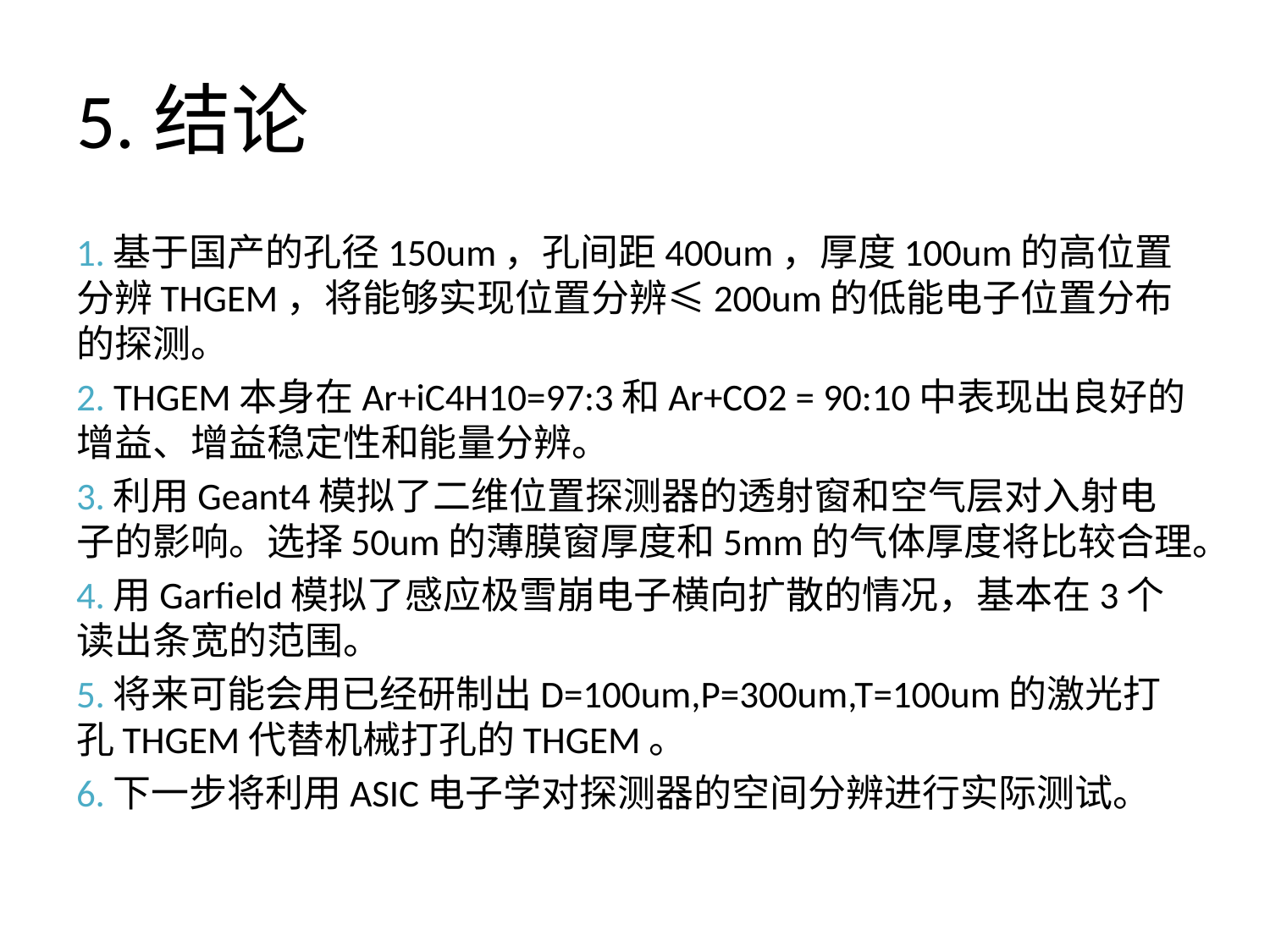

# 5.结论
1.基于国产的孔径150um，孔间距400um，厚度100um的高位置分辨THGEM，将能够实现位置分辨≤200um的低能电子位置分布的探测。
2. THGEM本身在Ar+iC4H10=97:3和Ar+CO2 = 90:10中表现出良好的增益、增益稳定性和能量分辨。
3.利用Geant4模拟了二维位置探测器的透射窗和空气层对入射电子的影响。选择50um的薄膜窗厚度和5mm的气体厚度将比较合理。
4.用Garfield模拟了感应极雪崩电子横向扩散的情况，基本在3个读出条宽的范围。
5.将来可能会用已经研制出D=100um,P=300um,T=100um的激光打孔THGEM代替机械打孔的THGEM。
6.下一步将利用ASIC电子学对探测器的空间分辨进行实际测试。